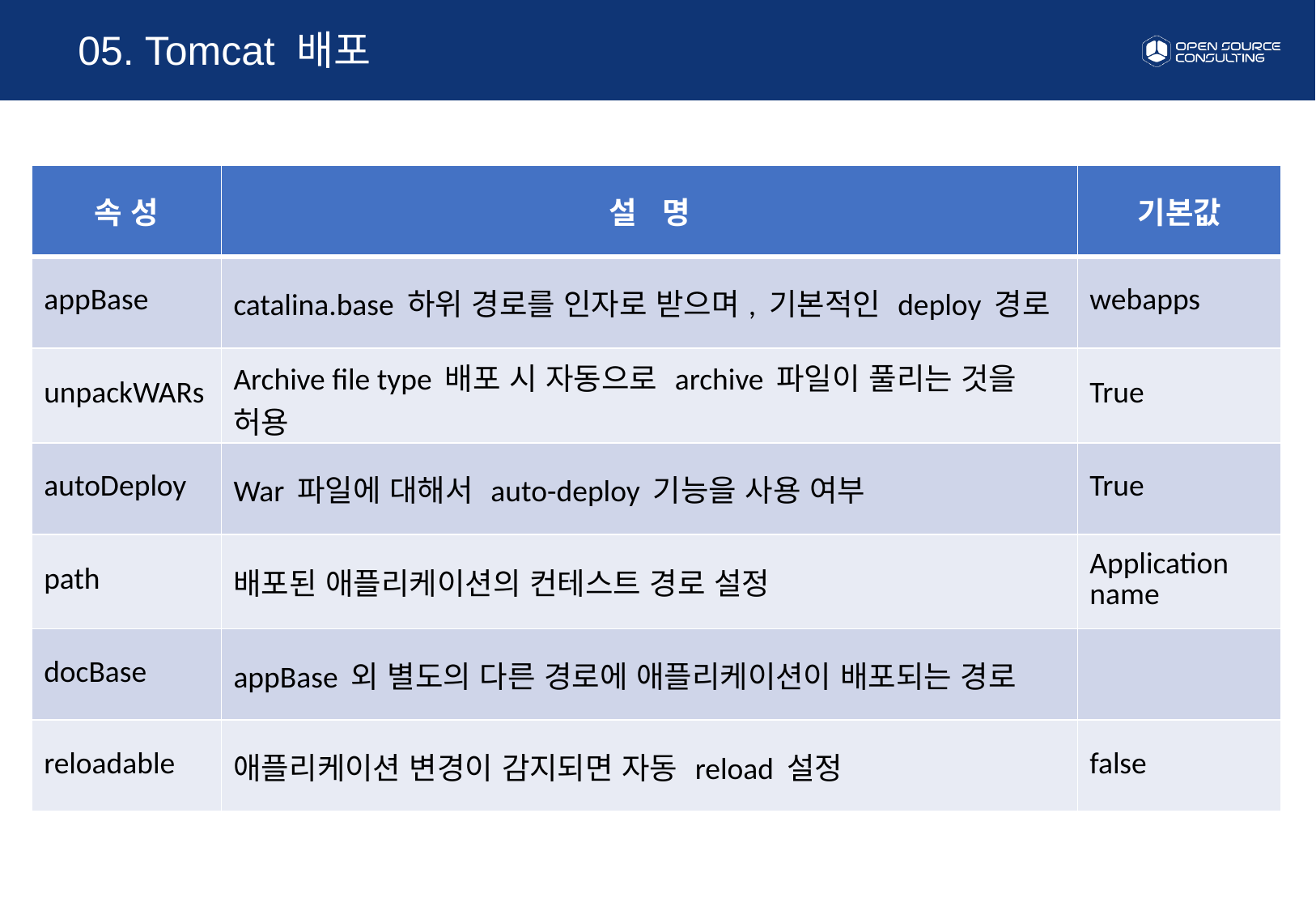

05. Tomcat 배포
| 속 성 | 설 명 | 기본값 |
| --- | --- | --- |
| appBase | catalina.base 하위 경로를 인자로 받으며, 기본적인 deploy 경로 | webapps |
| unpackWARs | Archive file type 배포 시 자동으로 archive 파일이 풀리는 것을 허용 | True |
| autoDeploy | War 파일에 대해서 auto-deploy 기능을 사용 여부 | True |
| path | 배포된 애플리케이션의 컨테스트 경로 설정 | Application name |
| docBase | appBase 외 별도의 다른 경로에 애플리케이션이 배포되는 경로 |  |
| reloadable | 애플리케이션 변경이 감지되면 자동 reload 설정 | false |